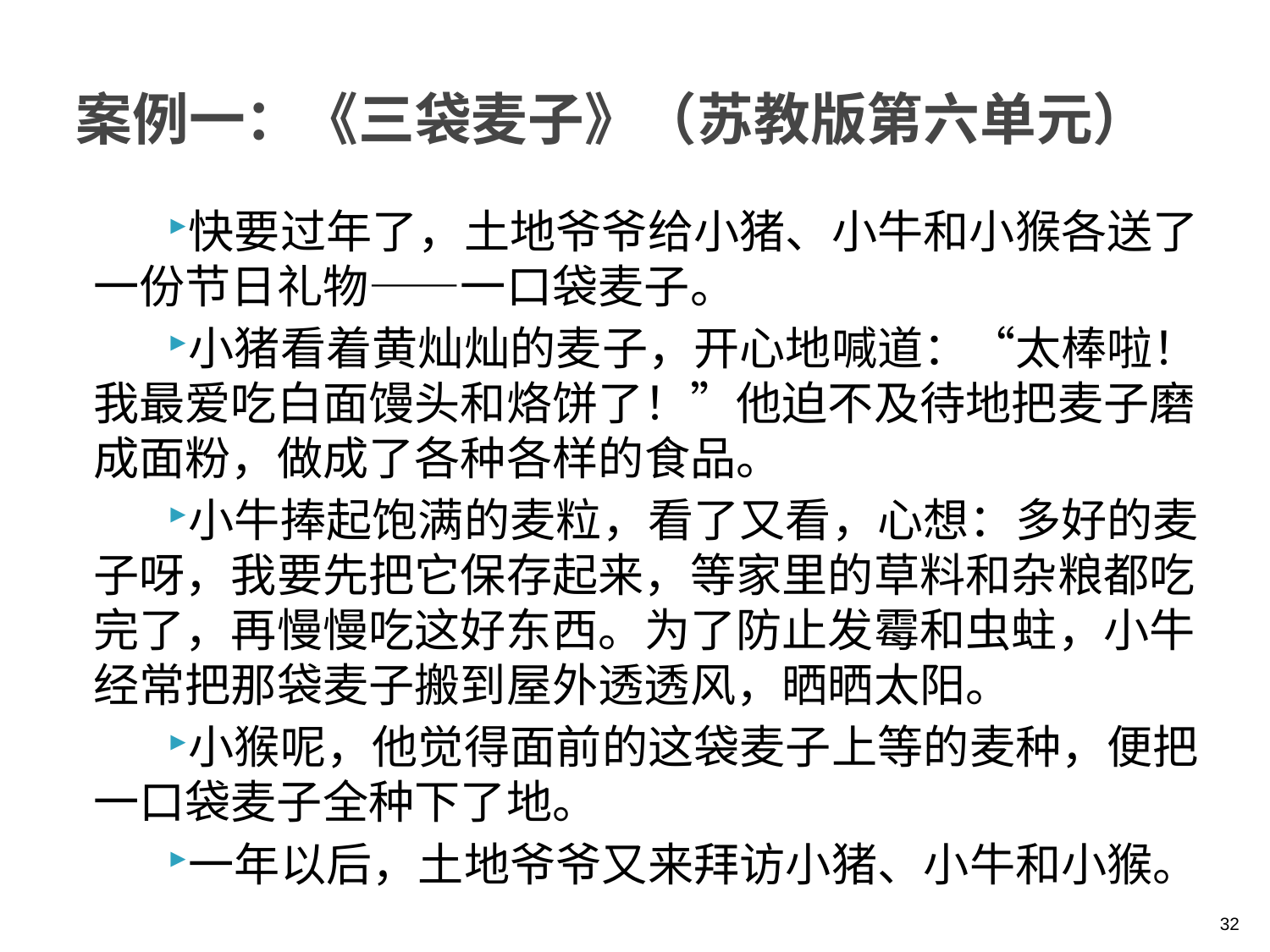

# 案例一：《三袋麦子》（苏教版第六单元）

快要过年了，土地爷爷给小猪、小牛和小猴各送了一份节日礼物——一口袋麦子。
小猪看着黄灿灿的麦子，开心地喊道：“太棒啦！我最爱吃白面馒头和烙饼了！”他迫不及待地把麦子磨成面粉，做成了各种各样的食品。
小牛捧起饱满的麦粒，看了又看，心想：多好的麦子呀，我要先把它保存起来，等家里的草料和杂粮都吃完了，再慢慢吃这好东西。为了防止发霉和虫蛀，小牛经常把那袋麦子搬到屋外透透风，晒晒太阳。
小猴呢，他觉得面前的这袋麦子上等的麦种，便把一口袋麦子全种下了地。
一年以后，土地爷爷又来拜访小猪、小牛和小猴。
32